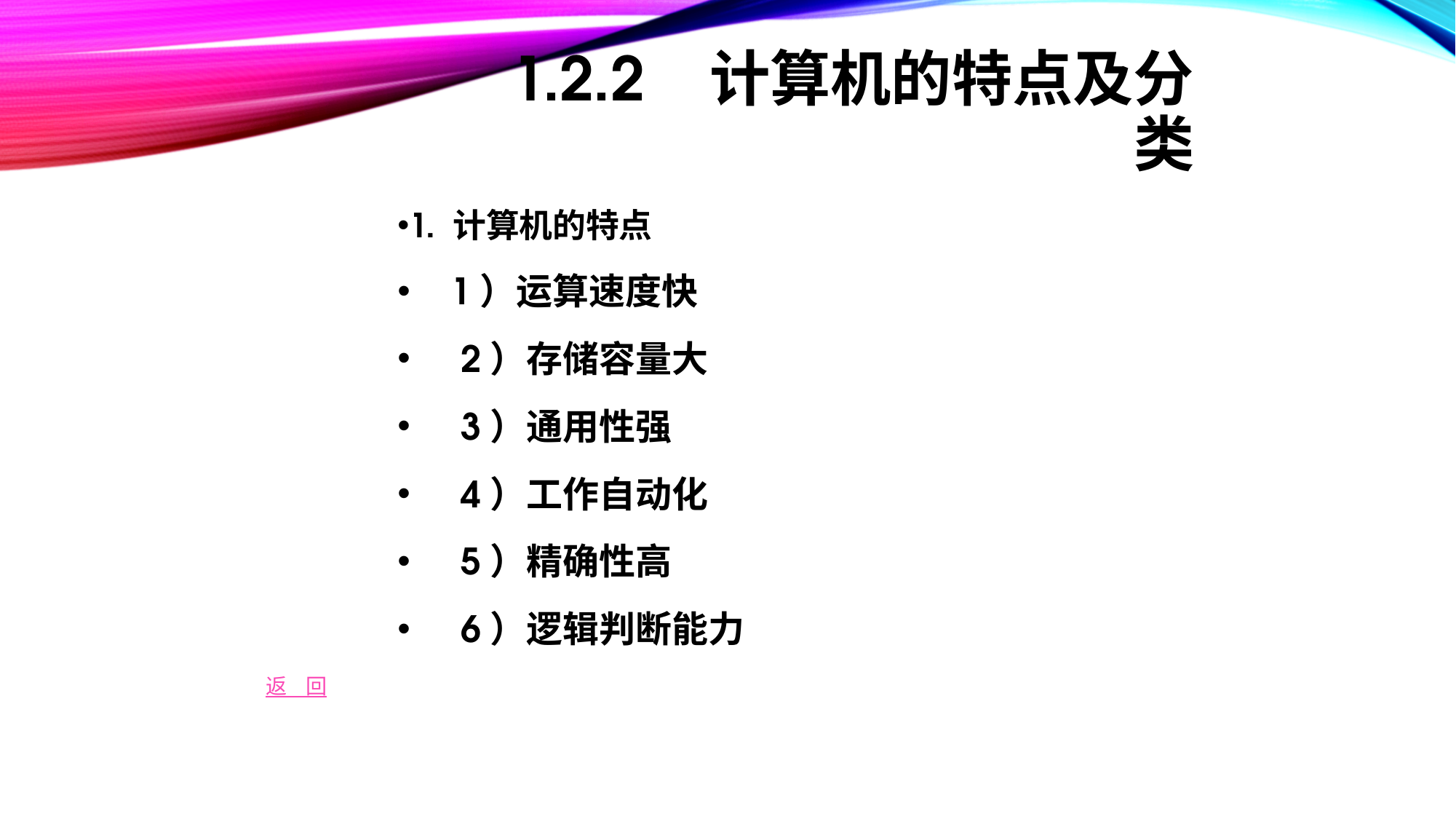

# 1.2.2   计算机的特点及分类
1. 计算机的特点
    1）运算速度快
     2）存储容量大
     3）通用性强
     4）工作自动化
     5）精确性高
     6）逻辑判断能力
返    回